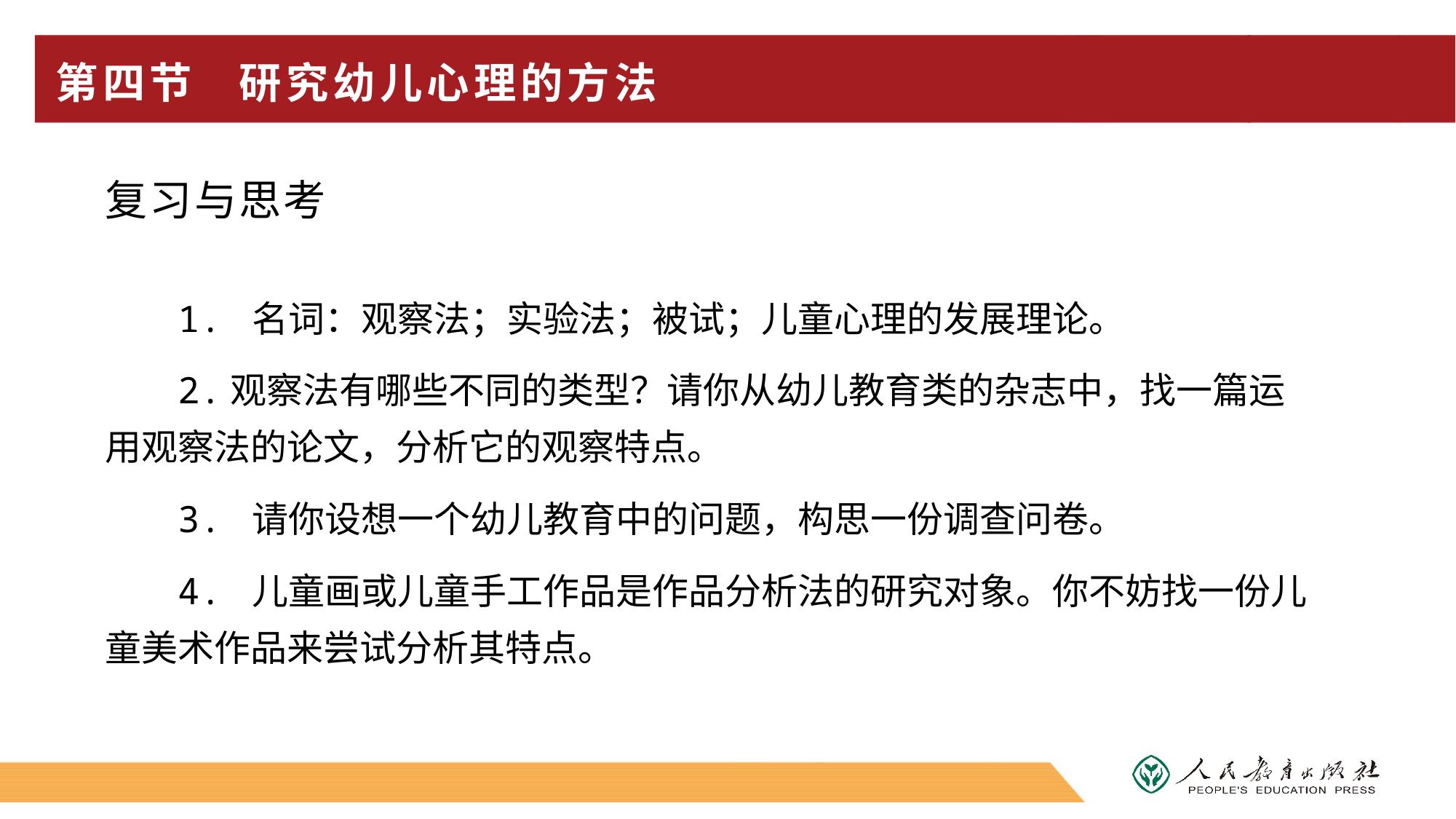

# 第四节   研究幼儿心理的方法
复习与思考
1. 名词：观察法；实验法；被试；儿童心理的发展理论。
2.观察法有哪些不同的类型？请你从幼儿教育类的杂志中，找一篇运用观察法的论文，分析它的观察特点。
3. 请你设想一个幼儿教育中的问题，构思一份调查问卷。
4. 儿童画或儿童手工作品是作品分析法的研究对象。你不妨找一份儿童美术作品来尝试分析其特点。